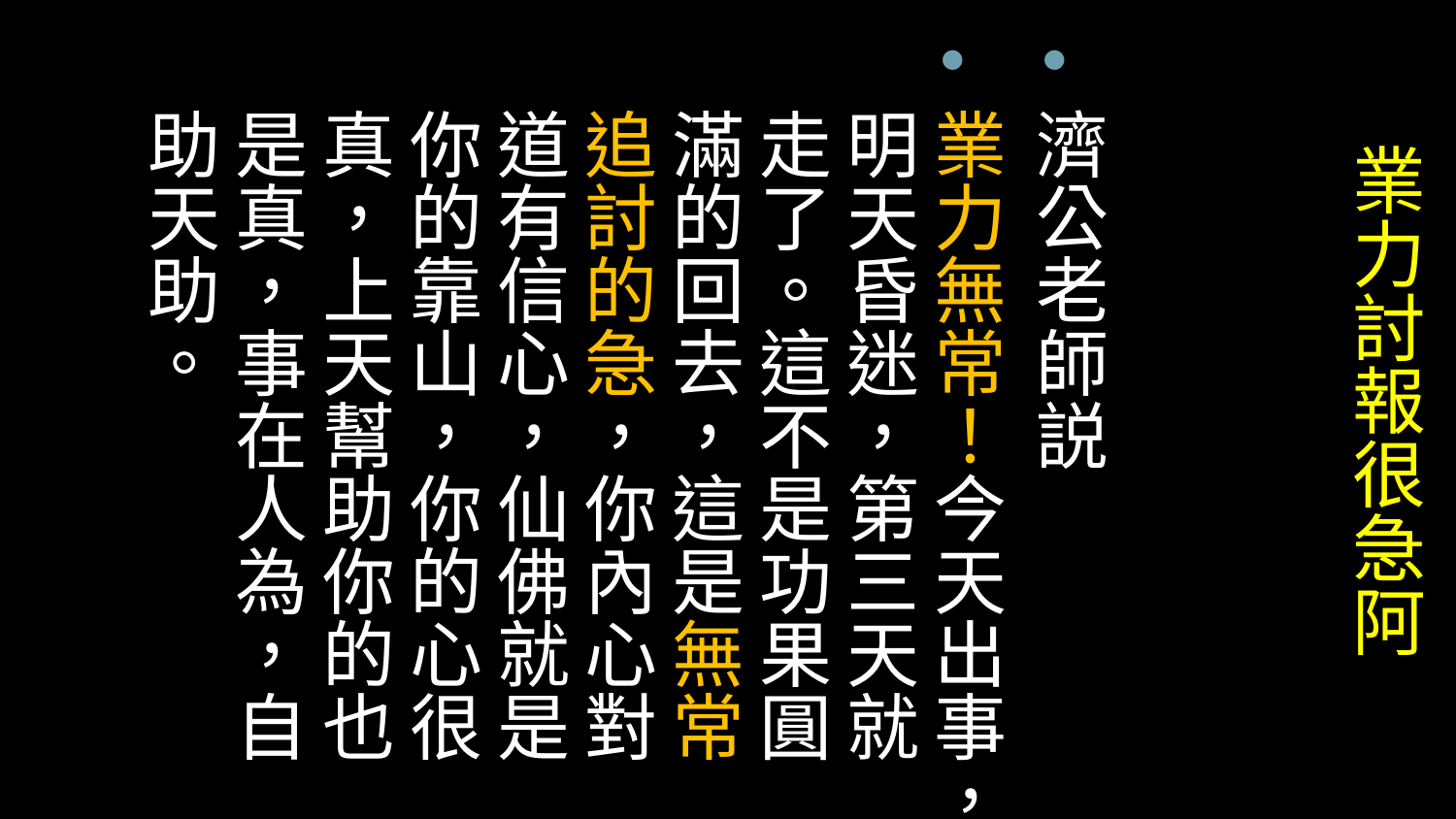

# 業力討報很急阿
濟公老師説
業力無常！今天出事，明天昏迷，第三天就走了。這不是功果圓滿的回去，這是無常追討的急，你內心對道有信心，仙佛就是你的靠山，你的心很真，上天幫助你的也是真，事在人為，自助天助。